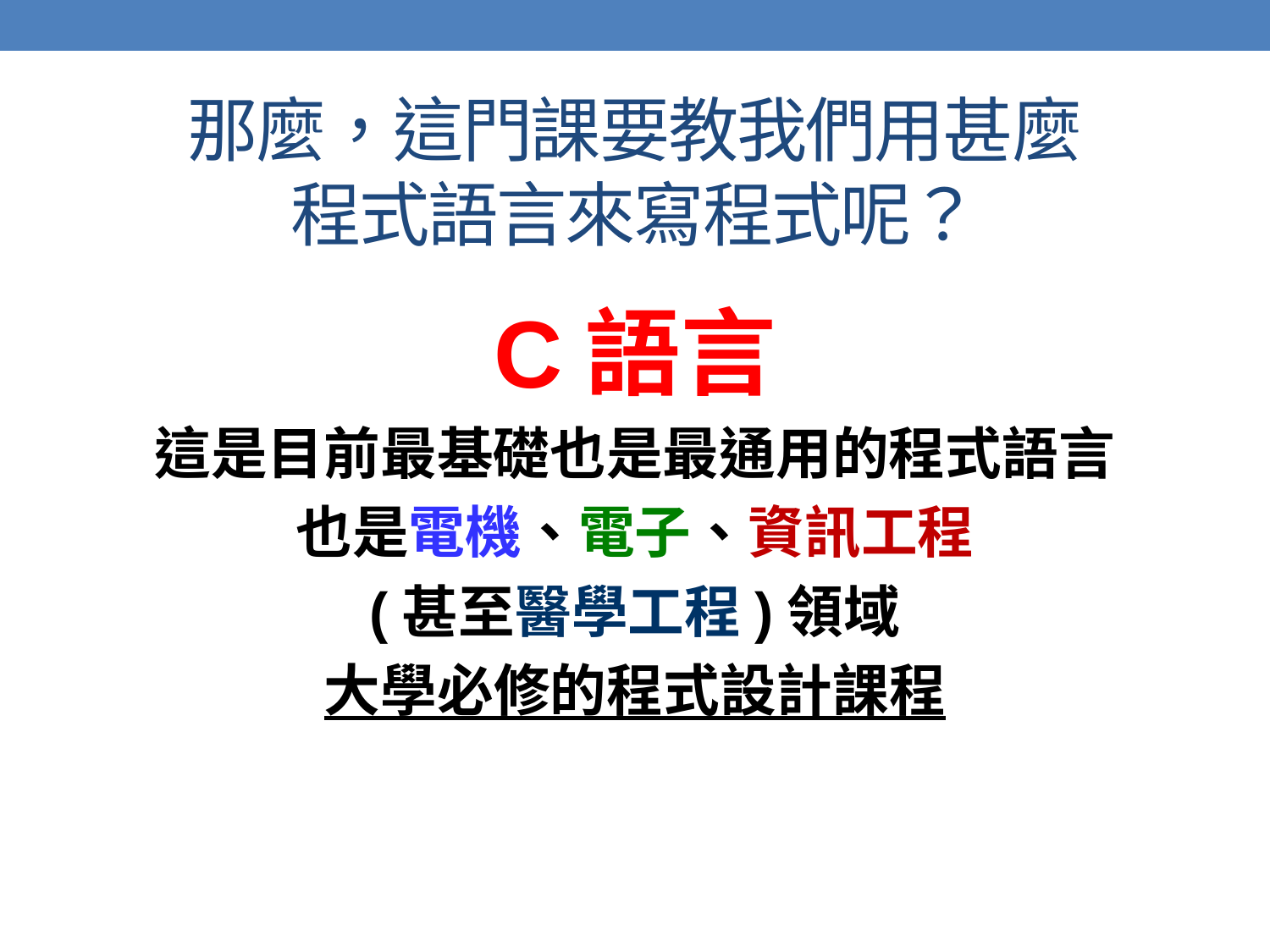

# 那麼，這門課要教我們用甚麼 程式語言來寫程式呢？
C語言
這是目前最基礎也是最通用的程式語言
也是電機、電子、資訊工程
(甚至醫學工程)領域
大學必修的程式設計課程